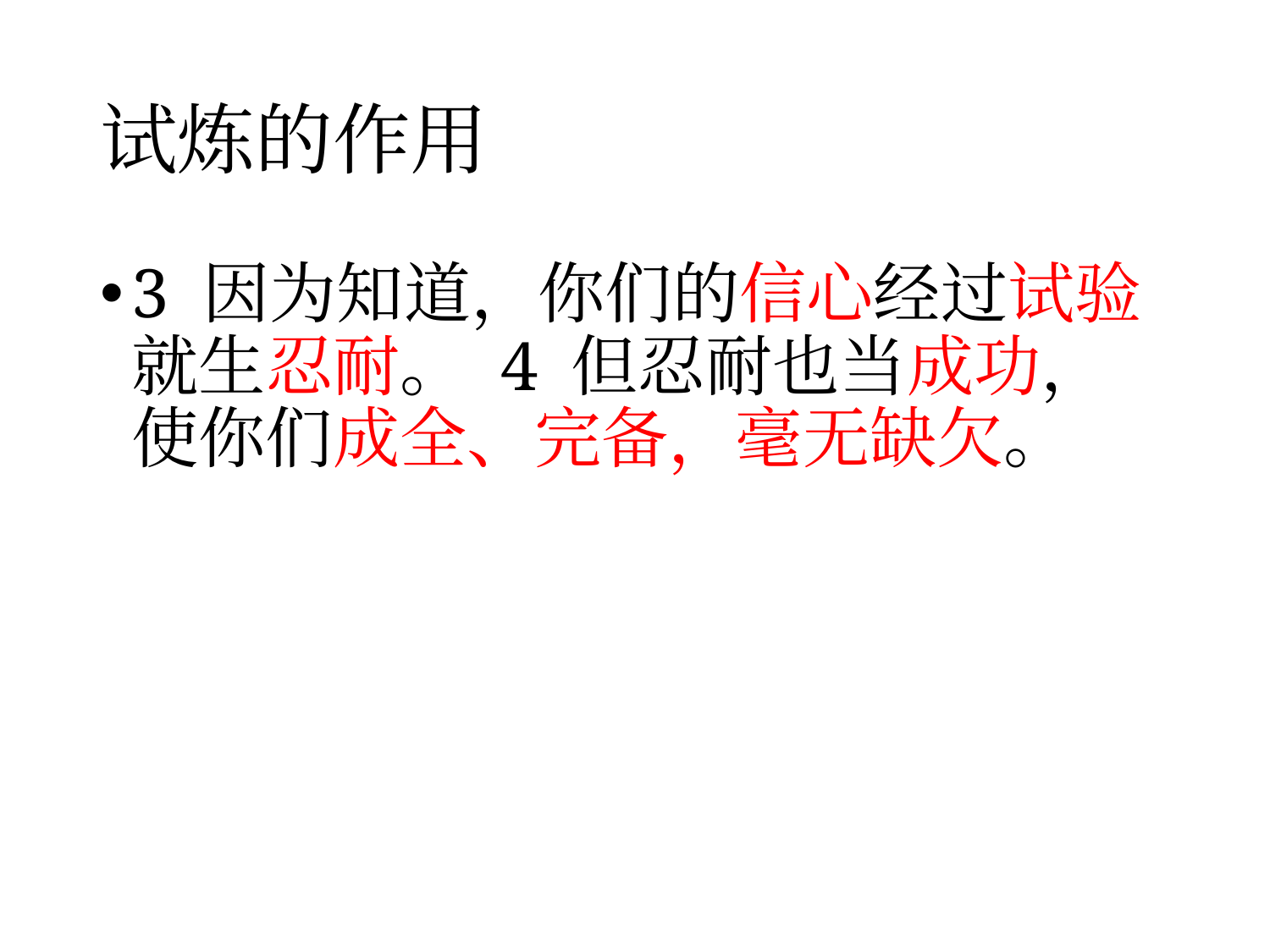

# 试炼的作用
3 因为知道，你们的信心经过试验就生忍耐。 4 但忍耐也当成功，使你们成全、完备，毫无缺欠。